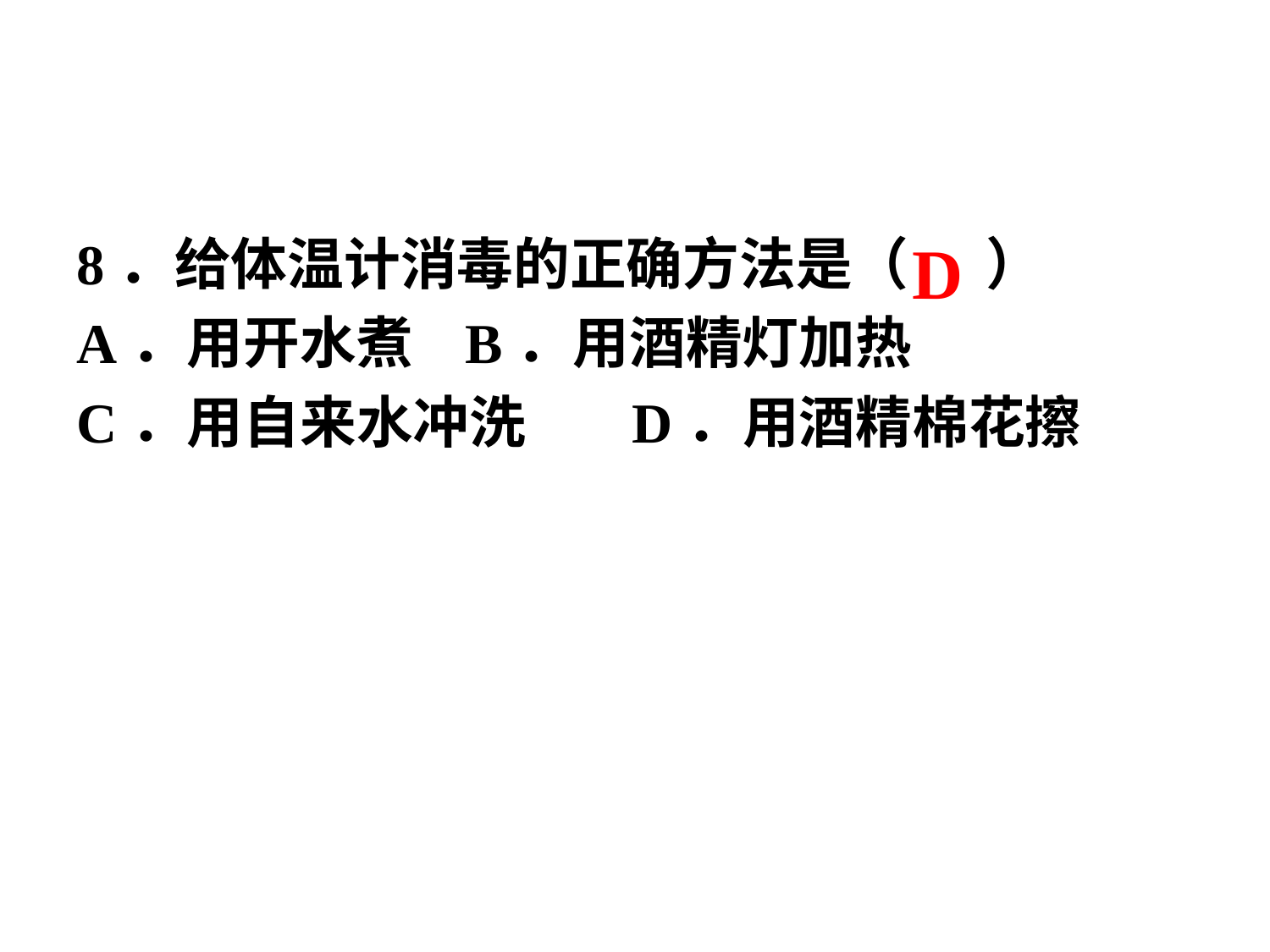

#
8．给体温计消毒的正确方法是（      ）
A．用开水煮   B．用酒精灯加热
C．用自来水冲洗  	D．用酒精棉花擦
D